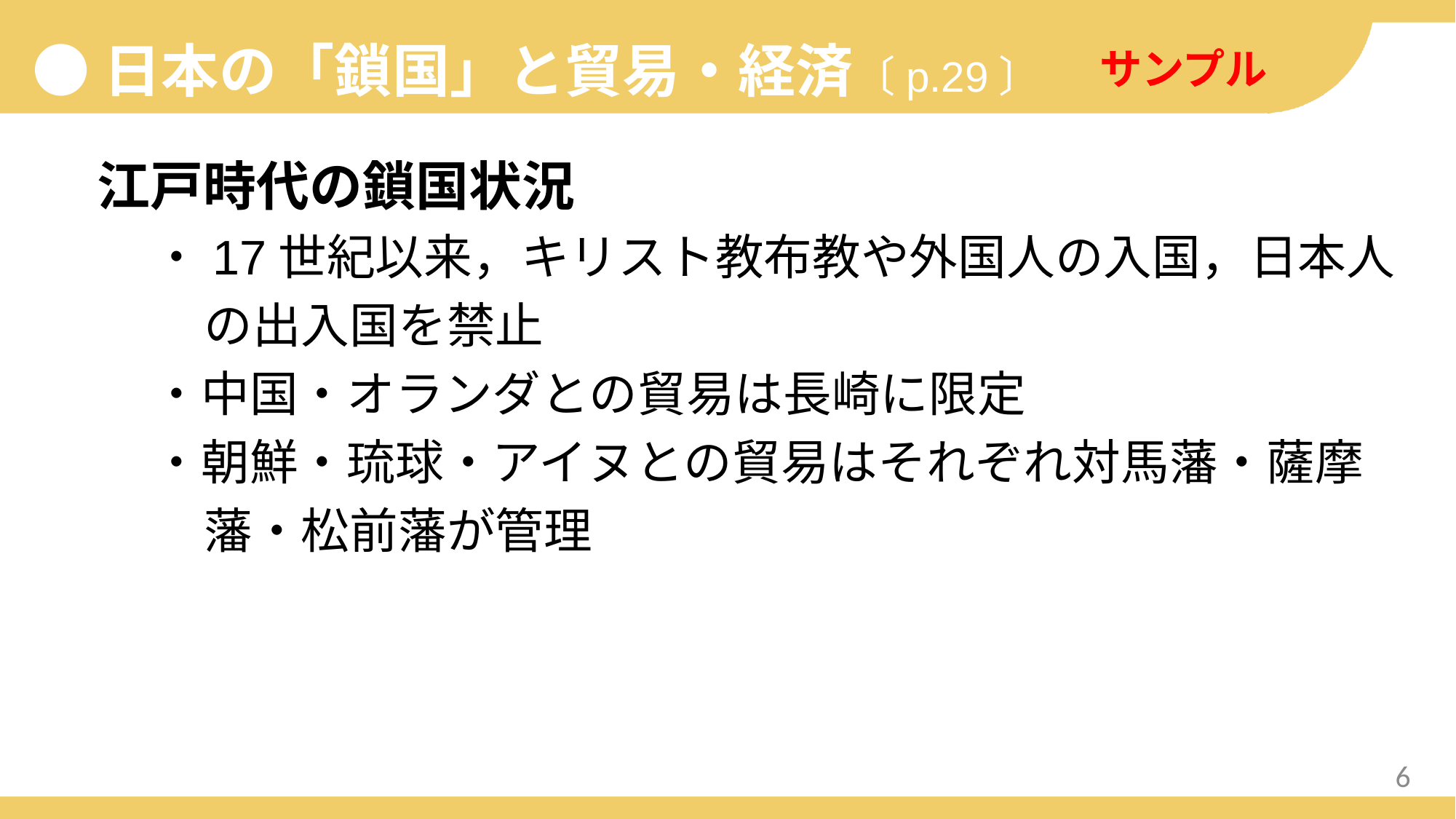

サンプル
●日本の「鎖国」と貿易・経済〔p.29〕
江戸時代の鎖国状況
・17世紀以来，キリスト教布教や外国人の入国，日本人の出入国を禁止
・中国・オランダとの貿易は長崎に限定
・朝鮮・琉球・アイヌとの貿易はそれぞれ対馬藩・薩摩藩・松前藩が管理